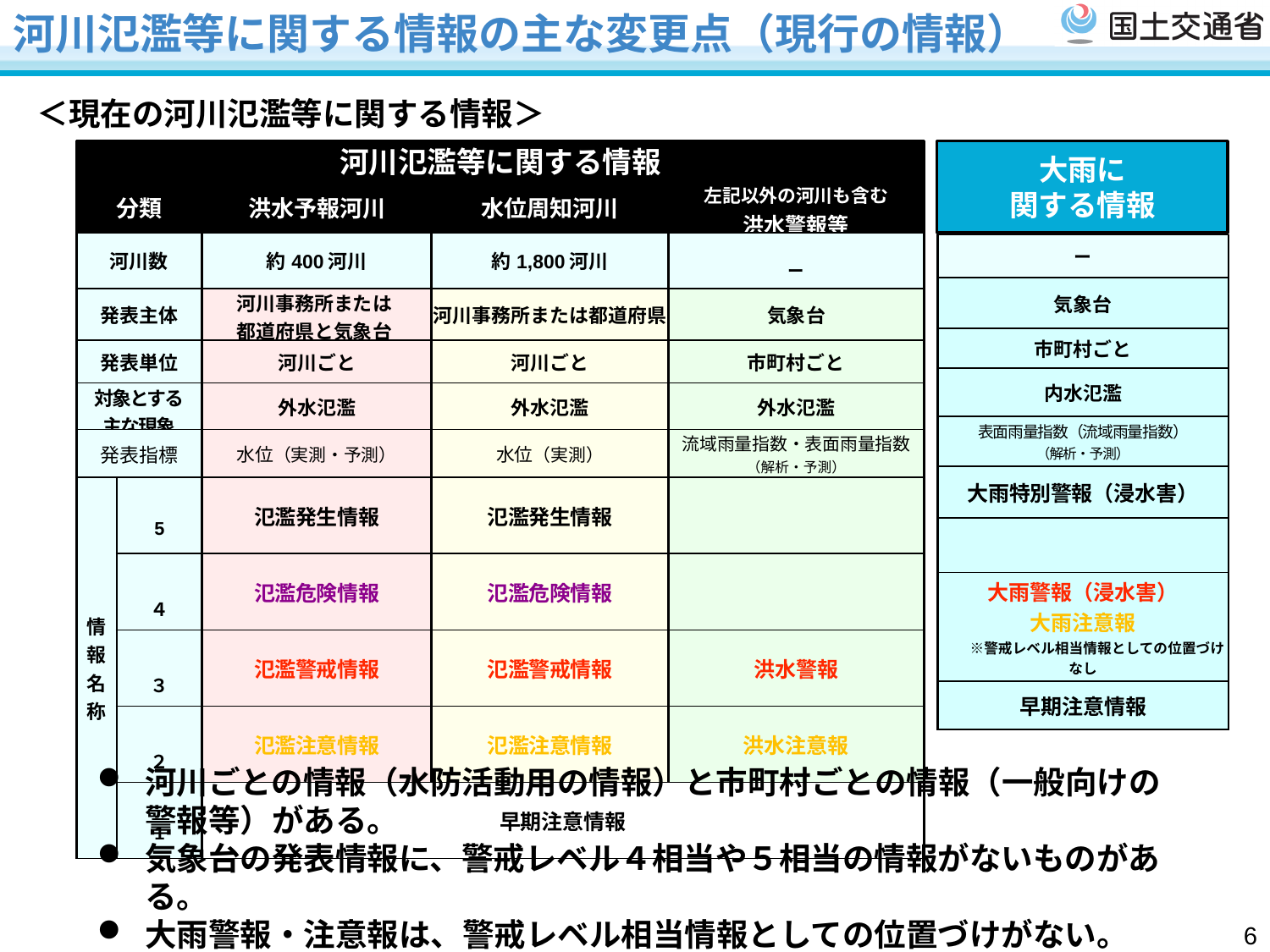

# 河川氾濫等に関する情報の主な変更点（現行の情報）
＜現在の河川氾濫等に関する情報＞
河川氾濫等に関する情報
大雨に
関する情報
| 分類 |  | 洪水予報河川 | 水位周知河川 | 左記以外の河川も含む 洪水警報等 |
| --- | --- | --- | --- | --- |
| 河川数 |  | 約400河川 | 約1,800河川 | ー |
| 発表主体 |  | 河川事務所または 都道府県と気象台 | 河川事務所または都道府県 | 気象台 |
| 発表単位 |  | 河川ごと | 河川ごと | 市町村ごと |
| 対象とする 主な現象 |  | 外水氾濫 | 外水氾濫 | 外水氾濫 |
| 発表指標 |  | 水位（実測・予測） | 水位（実測） | 流域雨量指数・表面雨量指数 （解析・予測） |
| 情 報 名 称 | 5 | 氾濫発生情報 | 氾濫発生情報 |  |
|  | ４ | 氾濫危険情報 | 氾濫危険情報 |  |
|  | ３ | 氾濫警戒情報 | 氾濫警戒情報 | 洪水警報 |
|  | ２ | 氾濫注意情報 | 氾濫注意情報 | 洪水注意報 |
|  | 1 | 早期注意情報 |  |  |
| ー |
| --- |
| 気象台 |
| 市町村ごと |
| 内水氾濫 |
| 表面雨量指数（流域雨量指数） （解析・予測） |
| 大雨特別警報（浸水害） |
|  |
| 大雨警報（浸水害） 大雨注意報 　　※警戒レベル相当情報としての位置づけなし |
| 早期注意情報 |
河川ごとの情報（水防活動用の情報）と市町村ごとの情報（一般向けの警報等）がある。
気象台の発表情報に、警戒レベル４相当や５相当の情報がないものがある。
大雨警報・注意報は、警戒レベル相当情報としての位置づけがない。
6